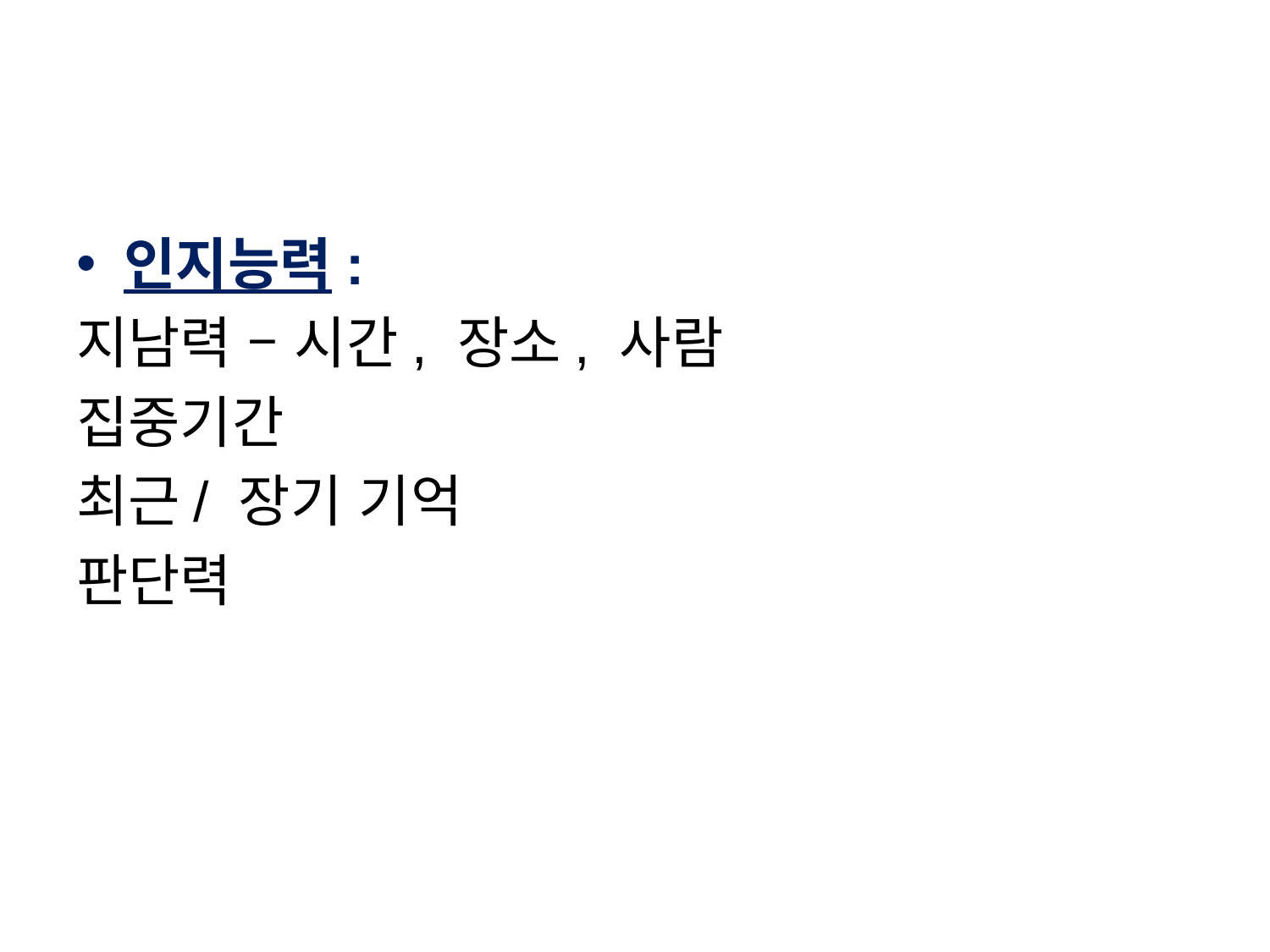

#
인지능력:
지남력 – 시간, 장소, 사람
집중기간
최근/ 장기 기억
판단력